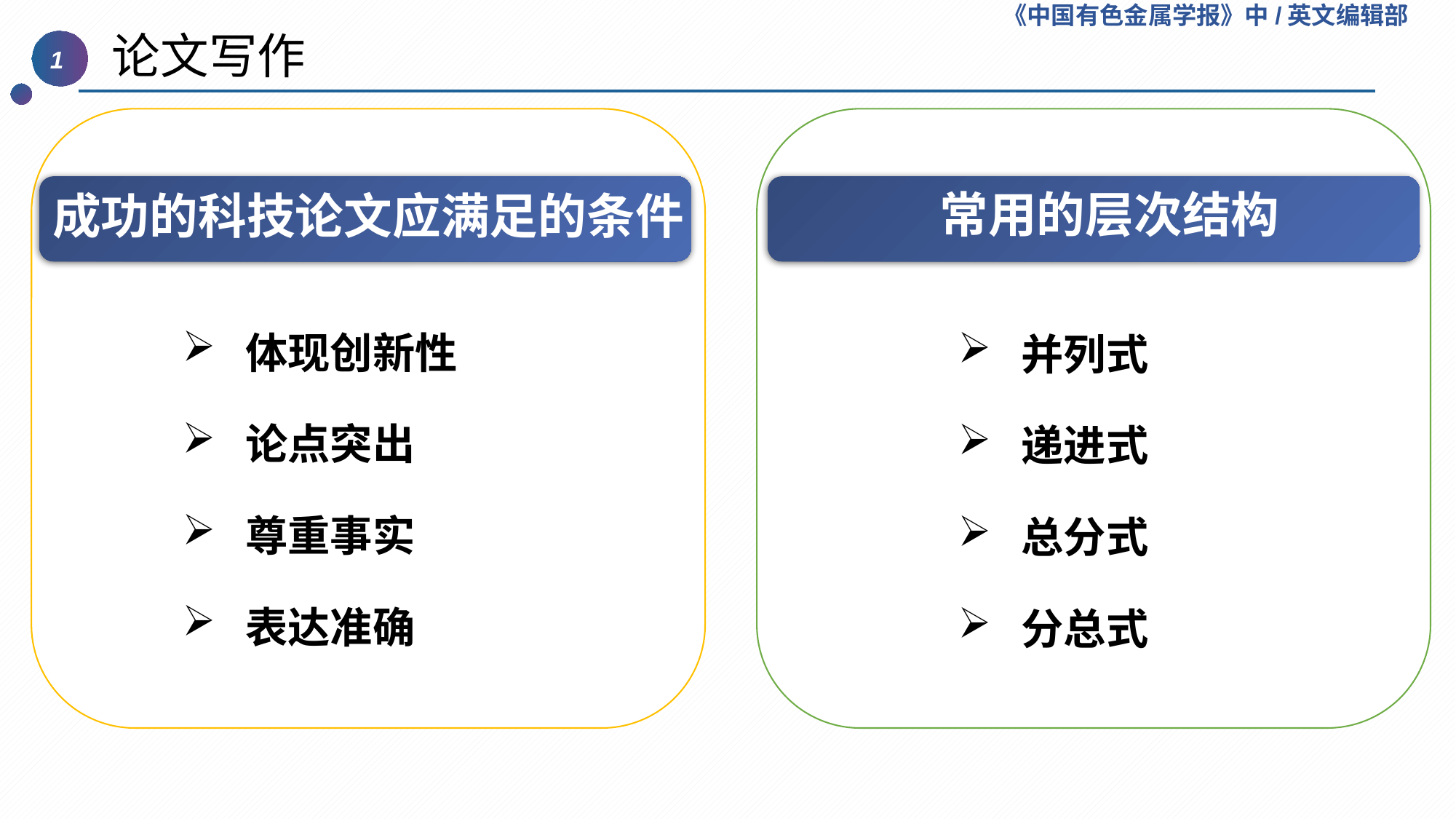

《中国有色金属学报》中/英文编辑部

      论文写作

1

成功的科技论文应满足的条件

常用的层次结构
  体现创新性
  论点突出
  尊重事实
  表达准确
  并列式
  递进式
  总分式
  分总式